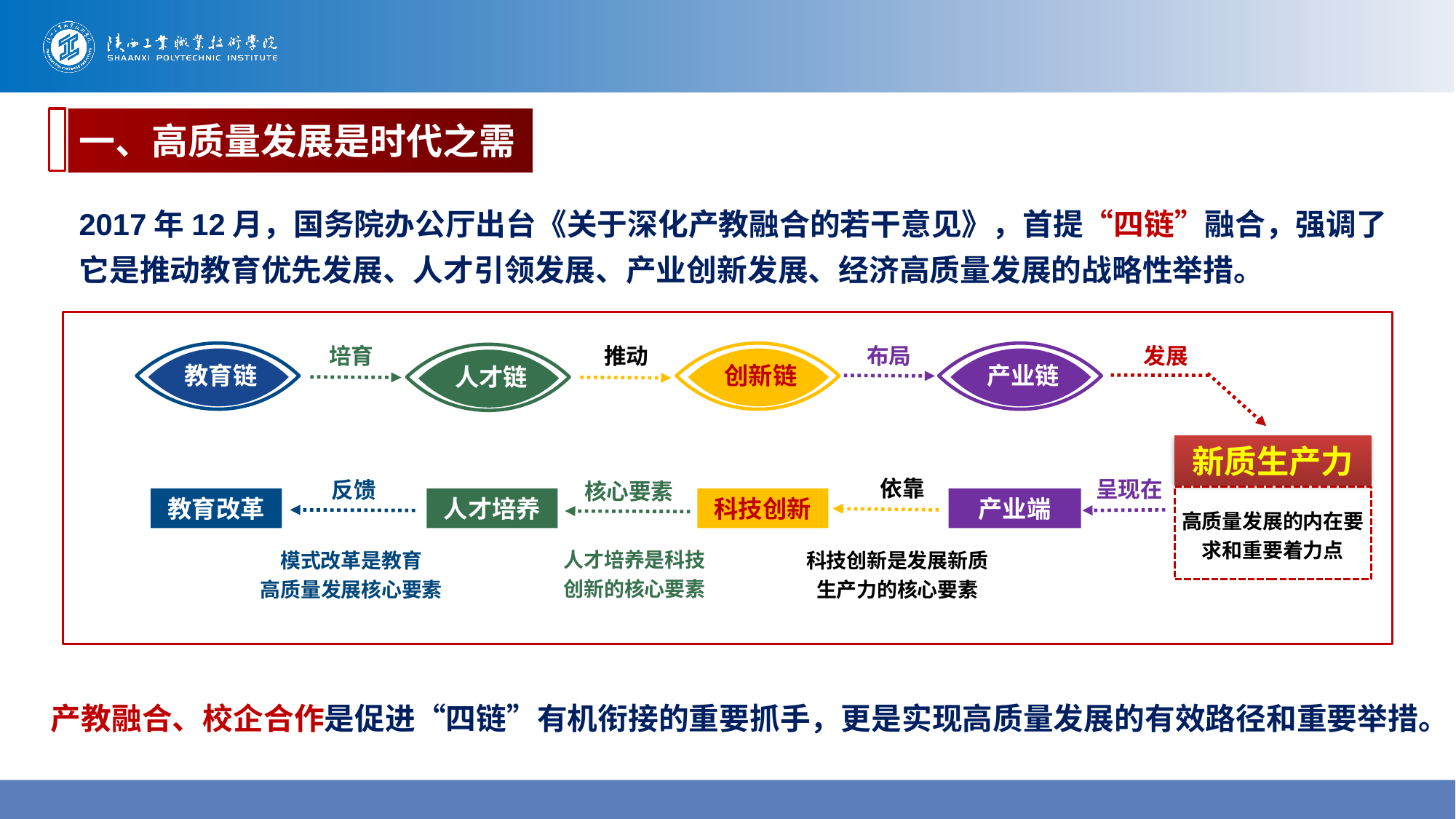

一、高质量发展是时代之需
2017年12月，国务院办公厅出台《关于深化产教融合的若干意见》，首提“四链”融合，强调了它是推动教育优先发展、人才引领发展、产业创新发展、经济高质量发展的战略性举措。

培育
推动
布局
发展

教育链

创新链

产业链

人才链
新质生产力
依靠
呈现在
反馈
核心要素

教育改革
人才培养
科技创新
产业端
高质量发展的内在要求和重要着力点
人才培养是科技创新的核心要素
模式改革是教育
高质量发展核心要素
科技创新是发展新质生产力的核心要素
产教融合、校企合作是促进“四链”有机衔接的重要抓手，更是实现高质量发展的有效路径和重要举措。